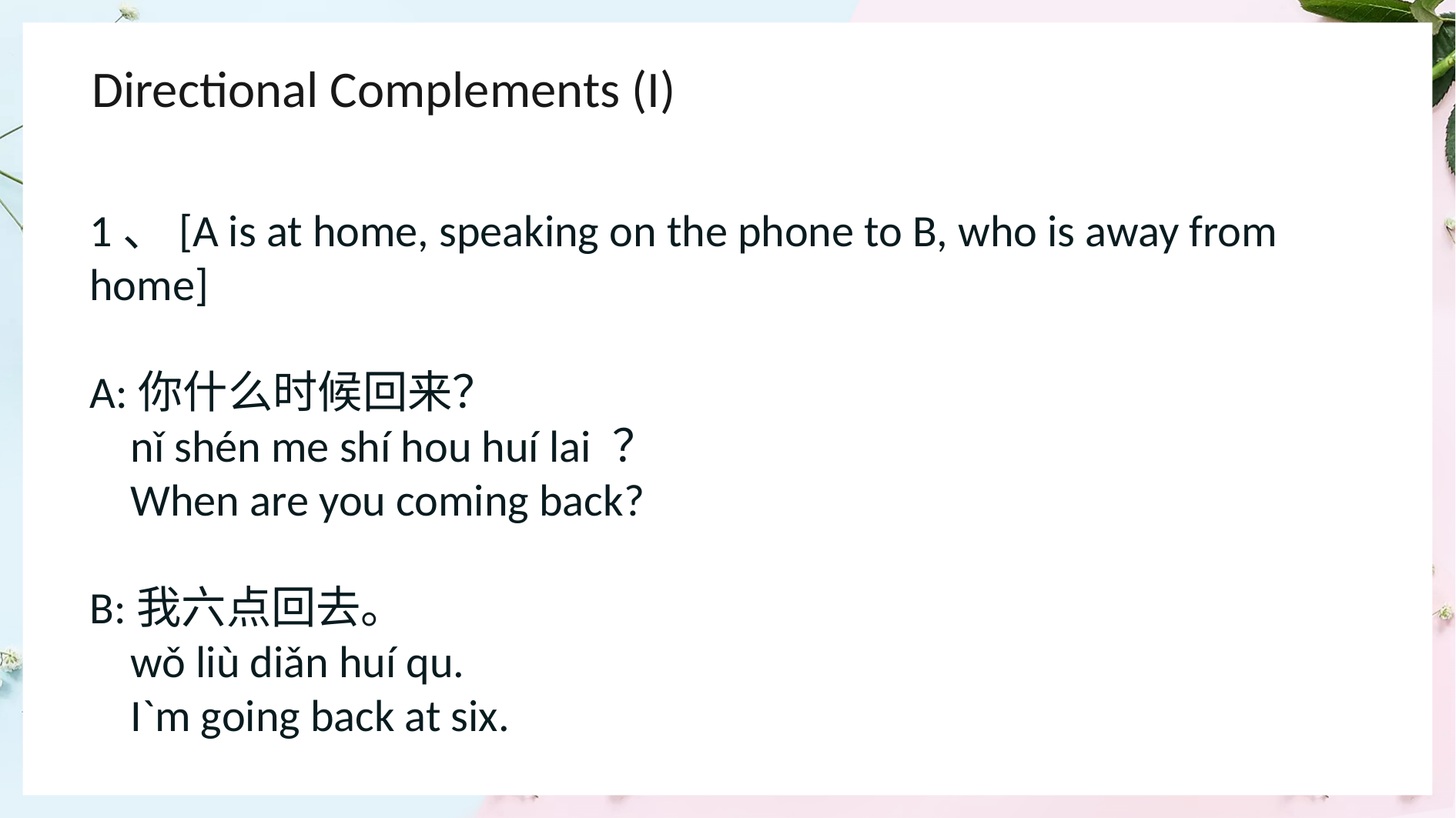

Directional Complements (I)

1、[A is at home, speaking on the phone to B, who is away from home]

A:你什么时候回来？
    nǐ shén me shí hou huí lai ？
    When are you coming back?

B:我六点回去。
    wǒ liù diǎn huí qu.
    I`m going back at six.
1